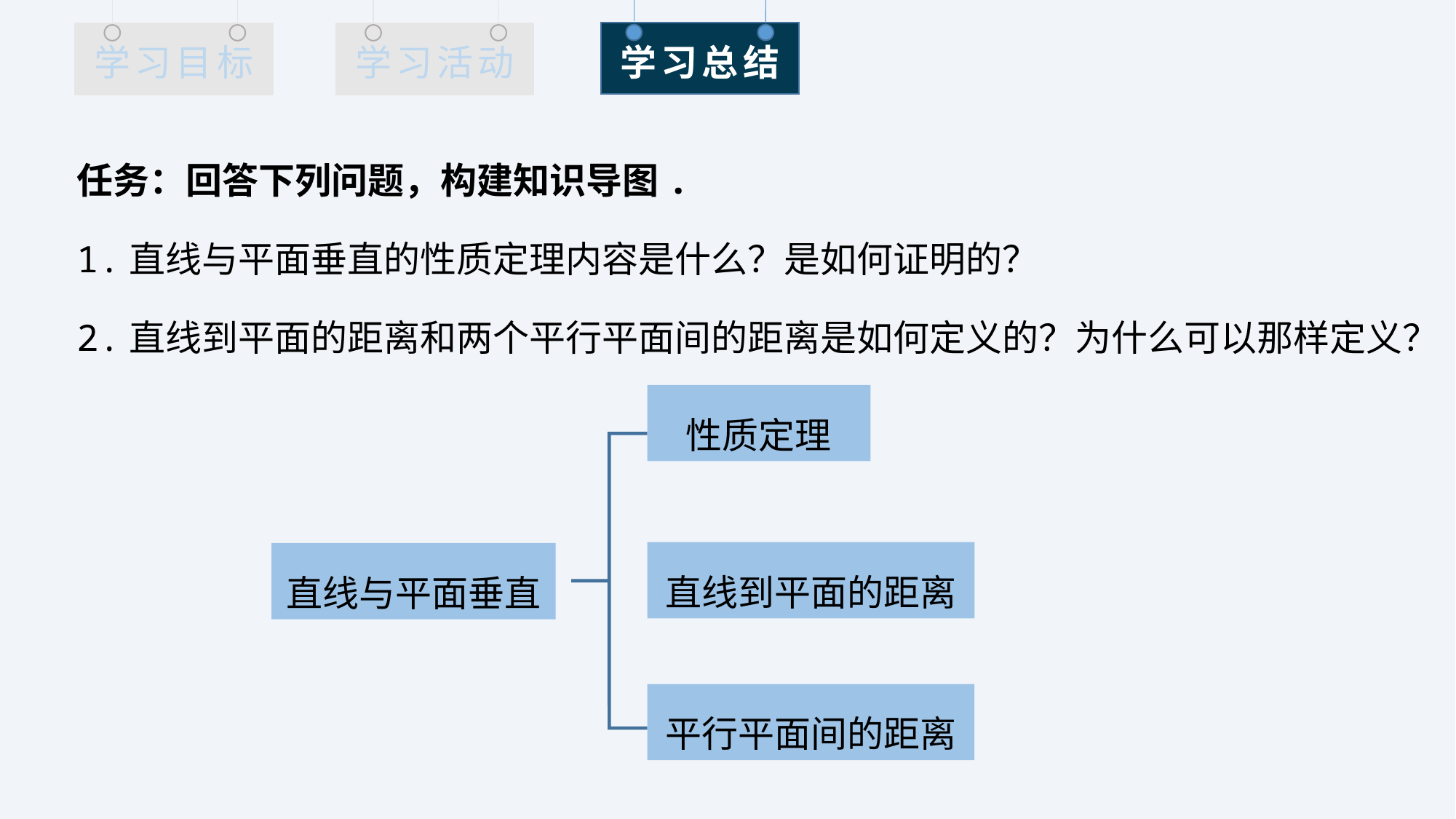

任务：回答下列问题，构建知识导图.
1.直线与平面垂直的性质定理内容是什么？是如何证明的？
2.直线到平面的距离和两个平行平面间的距离是如何定义的？为什么可以那样定义？
性质定理

直线到平面的距离
直线与平面垂直
平行平面间的距离